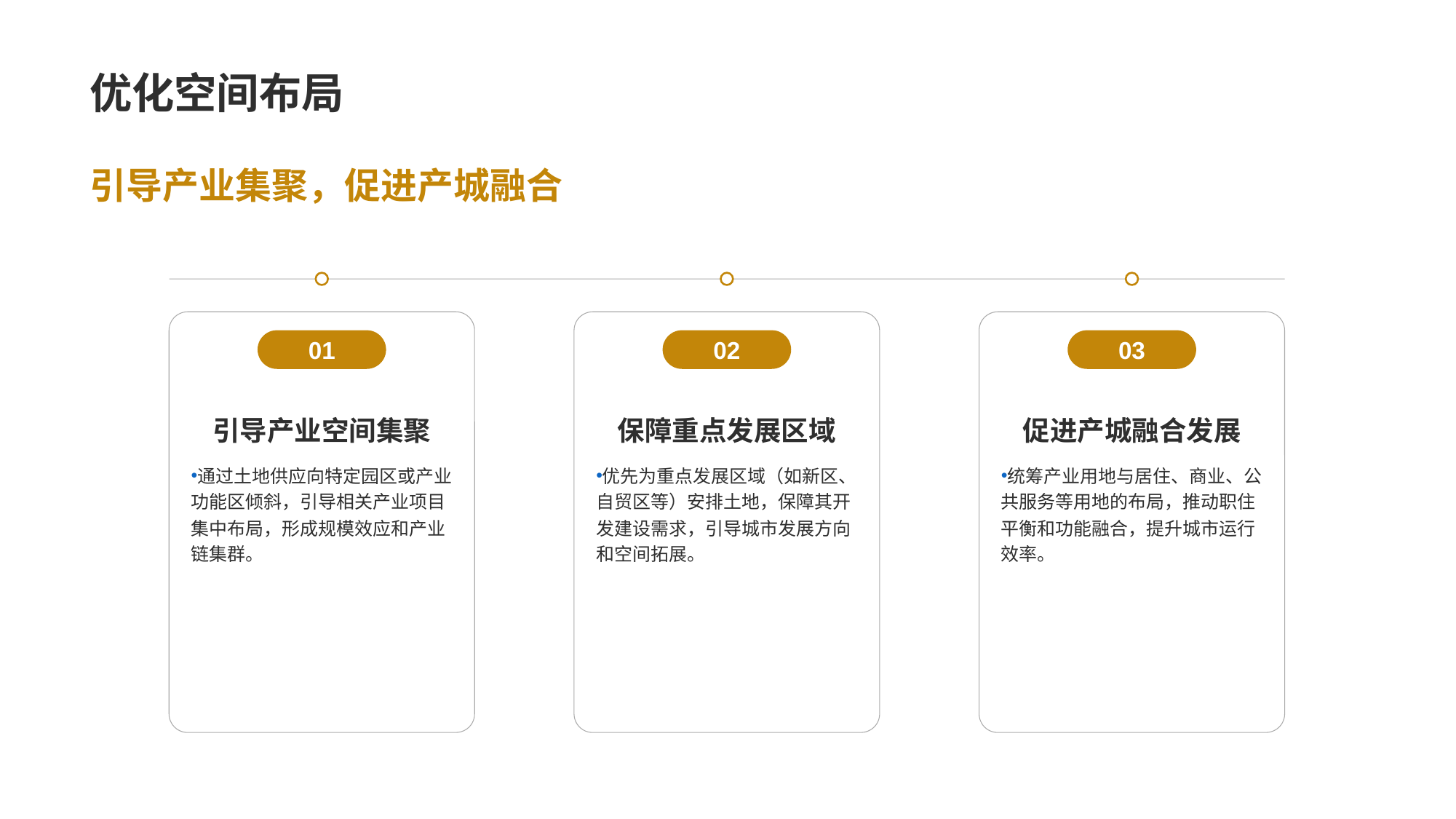

优化空间布局
引导产业集聚，促进产城融合

01
引导产业空间集聚
通过土地供应向特定园区或产业功能区倾斜，引导相关产业项目集中布局，形成规模效应和产业链集群。

02
保障重点发展区域
优先为重点发展区域（如新区、自贸区等）安排土地，保障其开发建设需求，引导城市发展方向和空间拓展。

03
促进产城融合发展
统筹产业用地与居住、商业、公共服务等用地的布局，推动职住平衡和功能融合，提升城市运行效率。